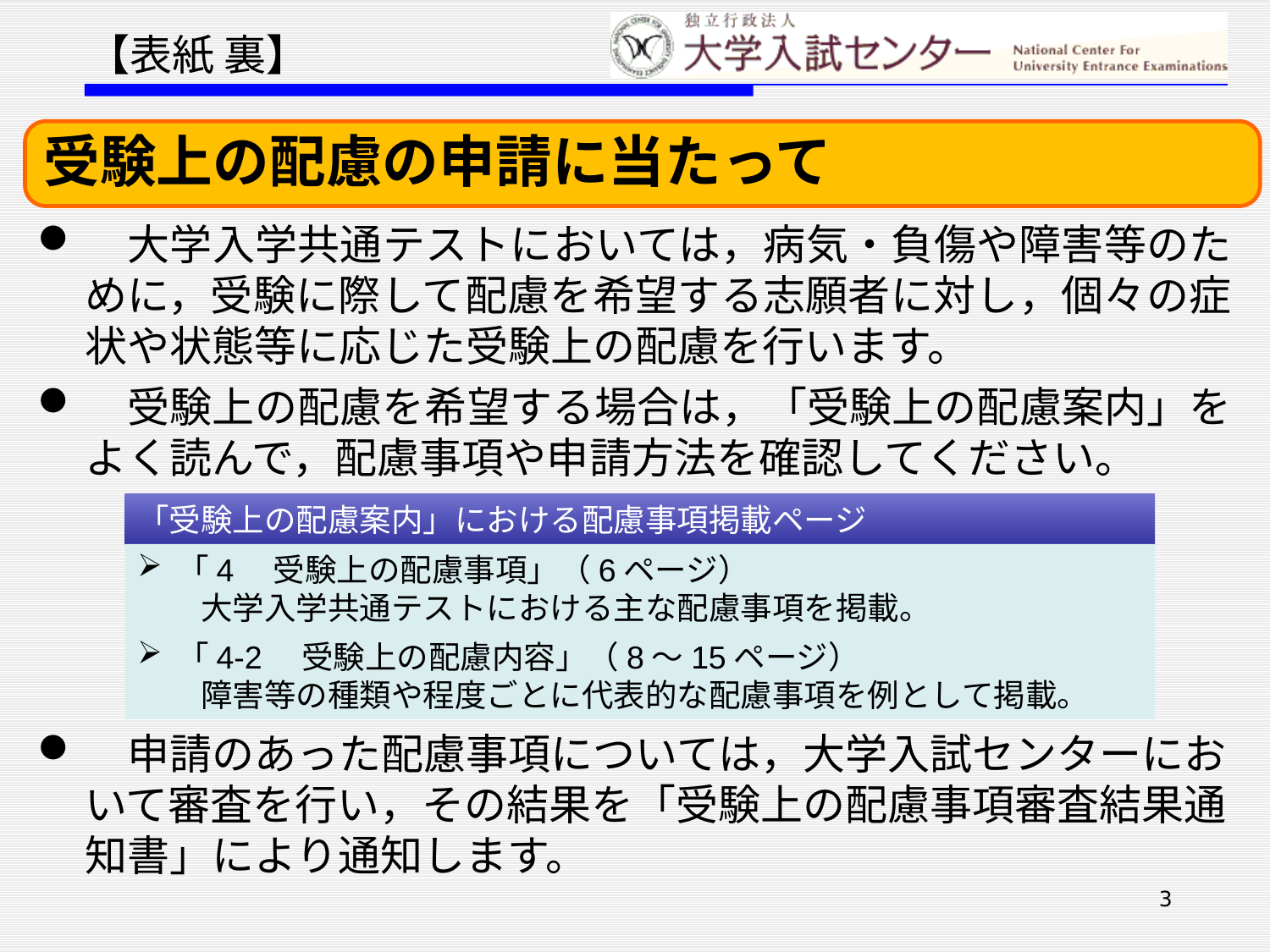

【表紙 裏】
受験上の配慮の申請に当たって
　大学入学共通テストにおいては，病気・負傷や障害等のために，受験に際して配慮を希望する志願者に対し，個々の症状や状態等に応じた受験上の配慮を行います。
　受験上の配慮を希望する場合は，「受験上の配慮案内」をよく読んで，配慮事項や申請方法を確認してください。

　申請のあった配慮事項については，大学入試センターにおいて審査を行い，その結果を「受験上の配慮事項審査結果通知書」により通知します。
「受験上の配慮案内」における配慮事項掲載ページ
「4　受験上の配慮事項」（6ページ）
　　大学入学共通テストにおける主な配慮事項を掲載。
「4-2　受験上の配慮内容」（8～15ページ）
　　障害等の種類や程度ごとに代表的な配慮事項を例として掲載。
3